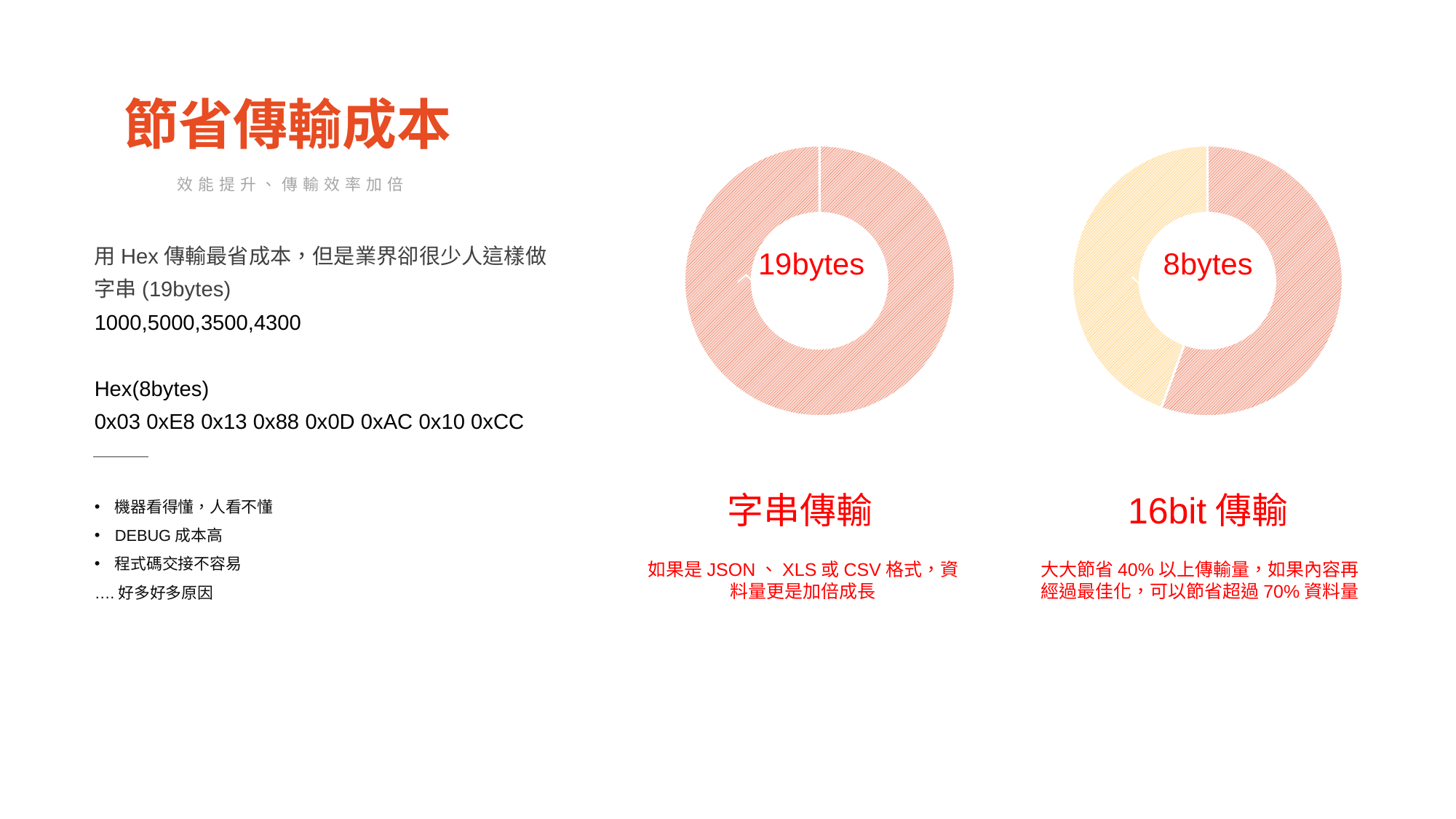

節省傳輸成本

### Chart

| Category | 銷售 |
|---|---|
| 第一季 | 9.0 |
| 第二季 | 0.0 |

### Chart

| Category | 銷售 |
|---|---|
| 第一季 | 5.0 |
| 第二季 | 4.0 |

### Chart

| Category |
|---|

### Chart

| Category |
|---|
效能提升、傳輸效率加倍
用Hex傳輸最省成本，但是業界卻很少人這樣做
字串(19bytes)
1000,5000,3500,4300

Hex(8bytes)
0x03 0xE8 0x13 0x88 0x0D 0xAC 0x10 0xCC

19bytes
8bytes

機器看得懂，人看不懂
DEBUG成本高
程式碼交接不容易
….好多好多原因
字串傳輸
16bit傳輸
如果是JSON、XLS或CSV格式，資料量更是加倍成長
大大節省40%以上傳輸量，如果內容再經過最佳化，可以節省超過70%資料量